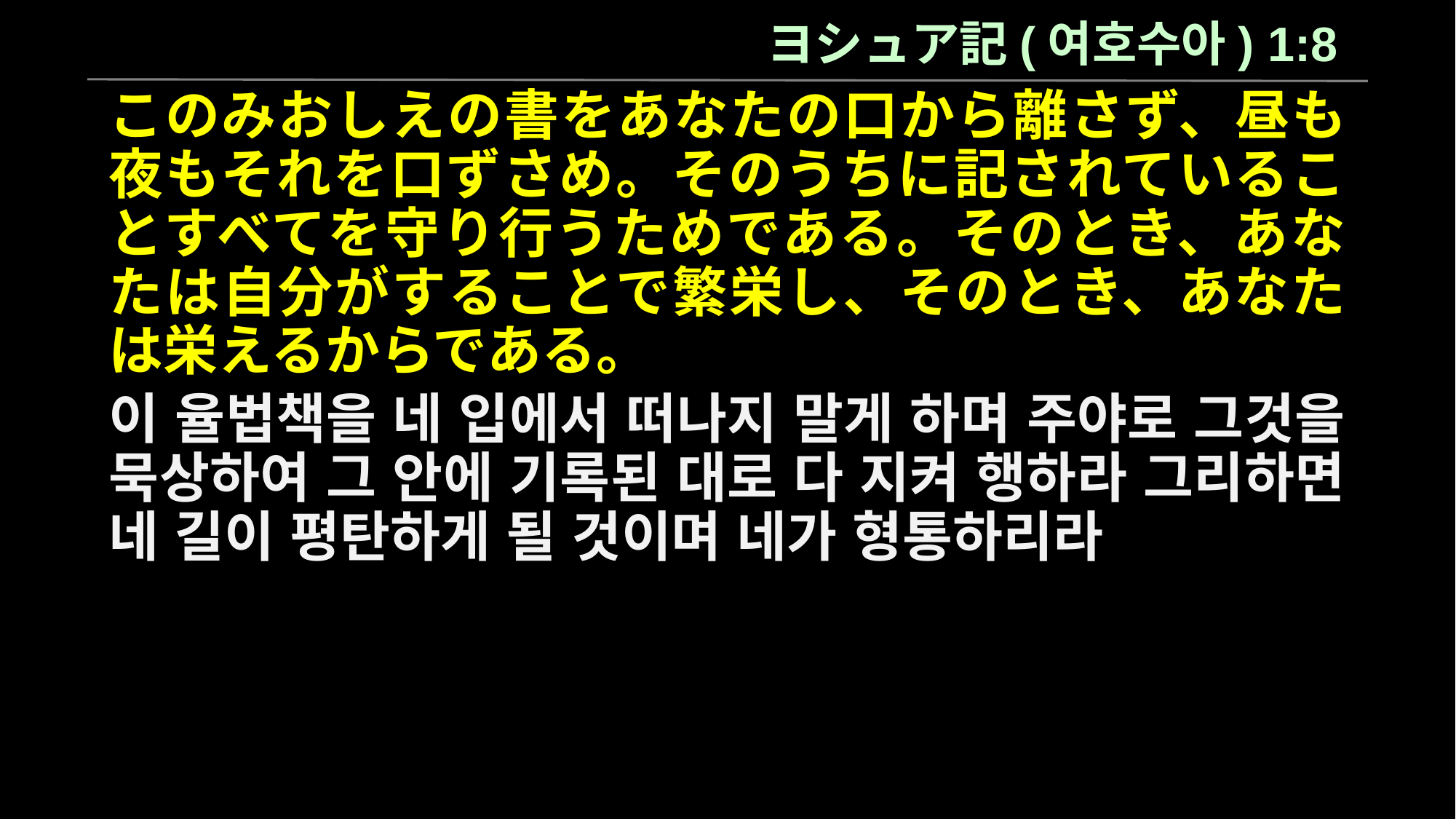

ヨシュア記(여호수아) 1:8

このみおしえの書をあなたの口から離さず、昼も夜もそれを口ずさめ。そのうちに記されていることすべてを守り行うためである。そのとき、あなたは自分がすることで繁栄し、そのとき、あなたは栄えるからである。
이 율법책을 네 입에서 떠나지 말게 하며 주야로 그것을 묵상하여 그 안에 기록된 대로 다 지켜 행하라 그리하면 네 길이 평탄하게 될 것이며 네가 형통하리라